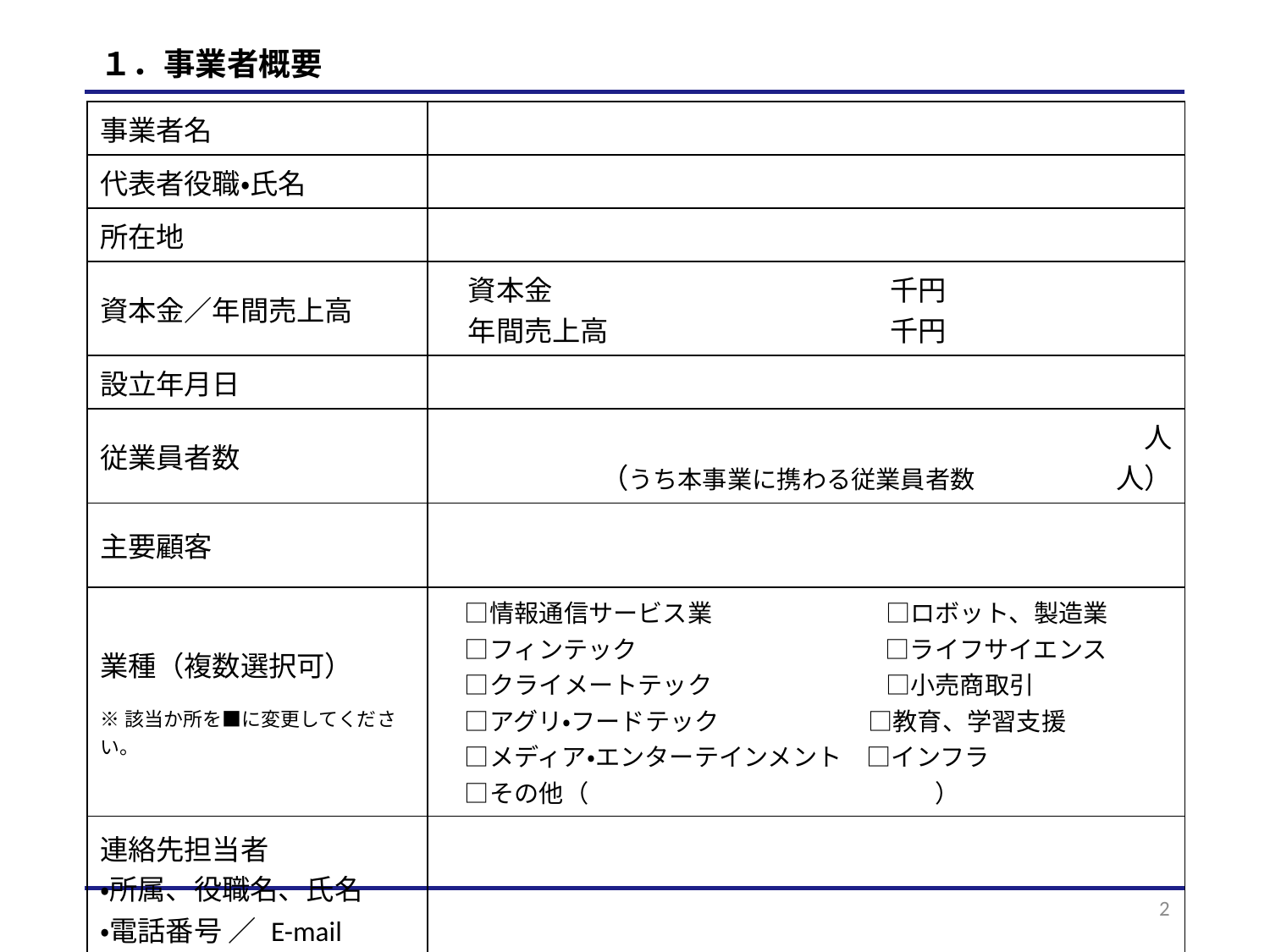

# １．事業者概要
| 事業者名 |  |
| --- | --- |
| 代表者役職・氏名 |  |
| 所在地 |  |
| 資本金／年間売上高 | 資本金　　　　　　　　　　　　千円 　年間売上高　　　　　　　　　　千円 |
| 設立年月日 |  |
| 従業員者数 | 人 （うち本事業に携わる従業員者数　　　　　人） |
| 主要顧客 |  |
| 業種（複数選択可） ※該当か所を■に変更してください。 | □情報通信サービス業　　　　　　　□ロボット、製造業 　□フィンテック　　　　　　　　　　□ライフサイエンス 　□クライメートテック　　　　　　　□小売商取引 　□アグリ・フードテック　　　　　　□教育、学習支援 　□メディア・エンターテインメント　□インフラ 　□その他（　　　　　　　　　　　　　　） |
| 連絡先担当者 ・所属、役職名、氏名 ・電話番号 ／ E-mail |  |
2